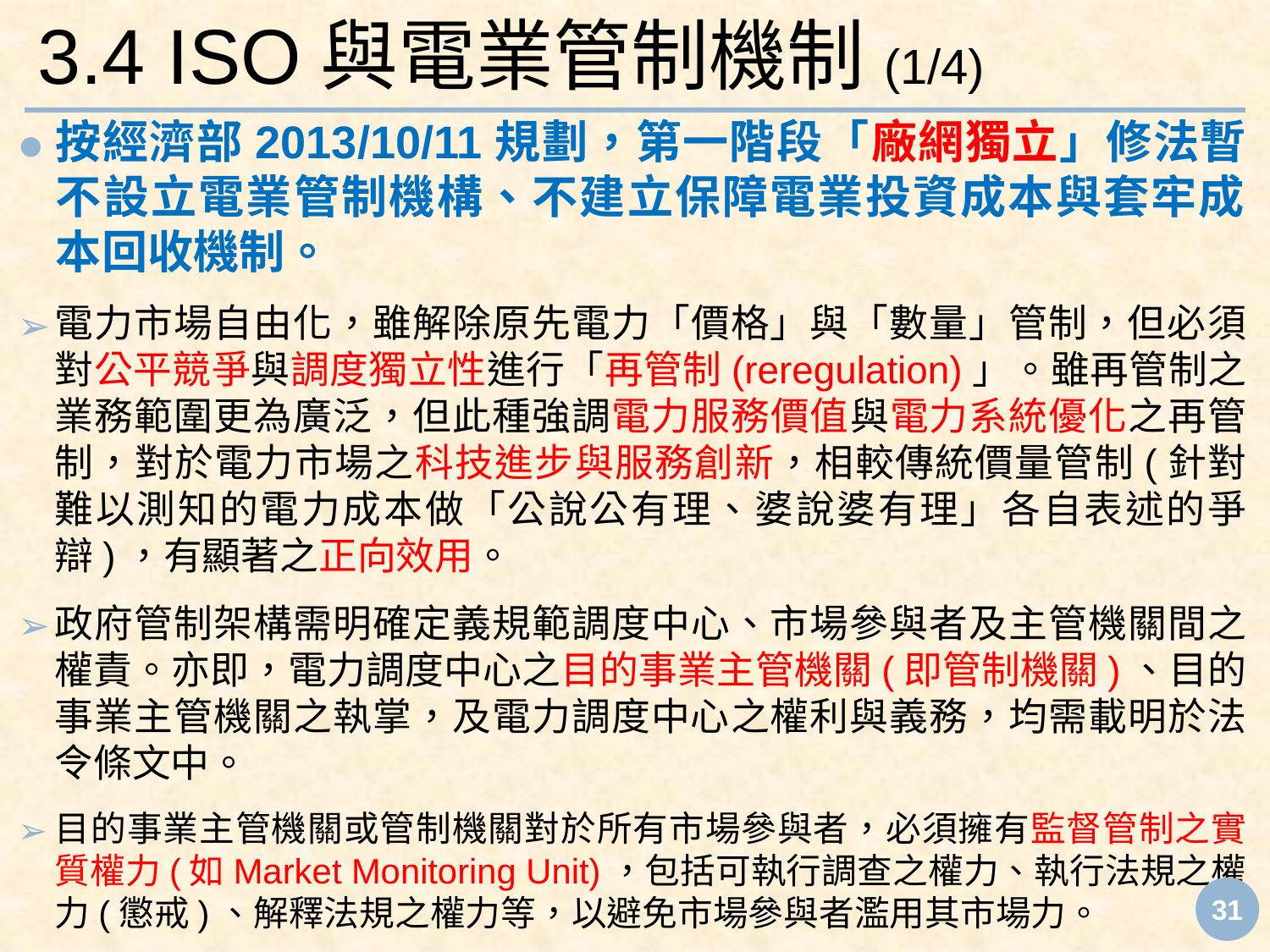

# 3.4 ISO與電業管制機制(1/4)
按經濟部2013/10/11規劃，第一階段「廠網獨立」修法暫不設立電業管制機構、不建立保障電業投資成本與套牢成本回收機制。
電力市場自由化，雖解除原先電力「價格」與「數量」管制，但必須對公平競爭與調度獨立性進行「再管制(reregulation)」。雖再管制之業務範圍更為廣泛，但此種強調電力服務價值與電力系統優化之再管制，對於電力市場之科技進步與服務創新，相較傳統價量管制(針對難以測知的電力成本做「公說公有理、婆說婆有理」各自表述的爭辯)，有顯著之正向效用。
政府管制架構需明確定義規範調度中心、市場參與者及主管機關間之權責。亦即，電力調度中心之目的事業主管機關(即管制機關)、目的事業主管機關之執掌，及電力調度中心之權利與義務，均需載明於法令條文中。
目的事業主管機關或管制機關對於所有市場參與者，必須擁有監督管制之實質權力(如Market Monitoring Unit)，包括可執行調查之權力、執行法規之權力(懲戒)、解釋法規之權力等，以避免市場參與者濫用其市場力。
31